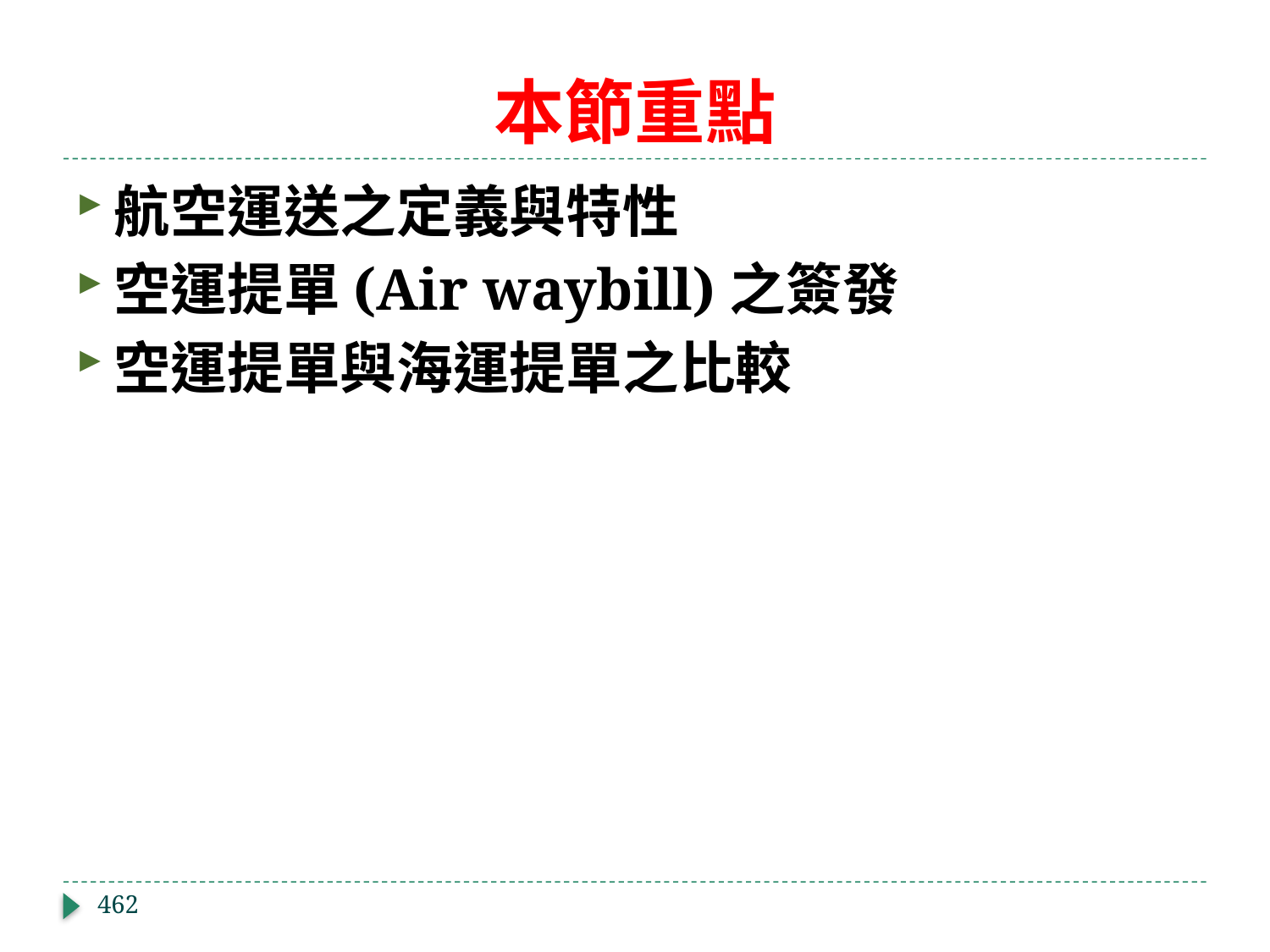

# 本節重點
航空運送之定義與特性
空運提單(Air waybill)之簽發
空運提單與海運提單之比較
462